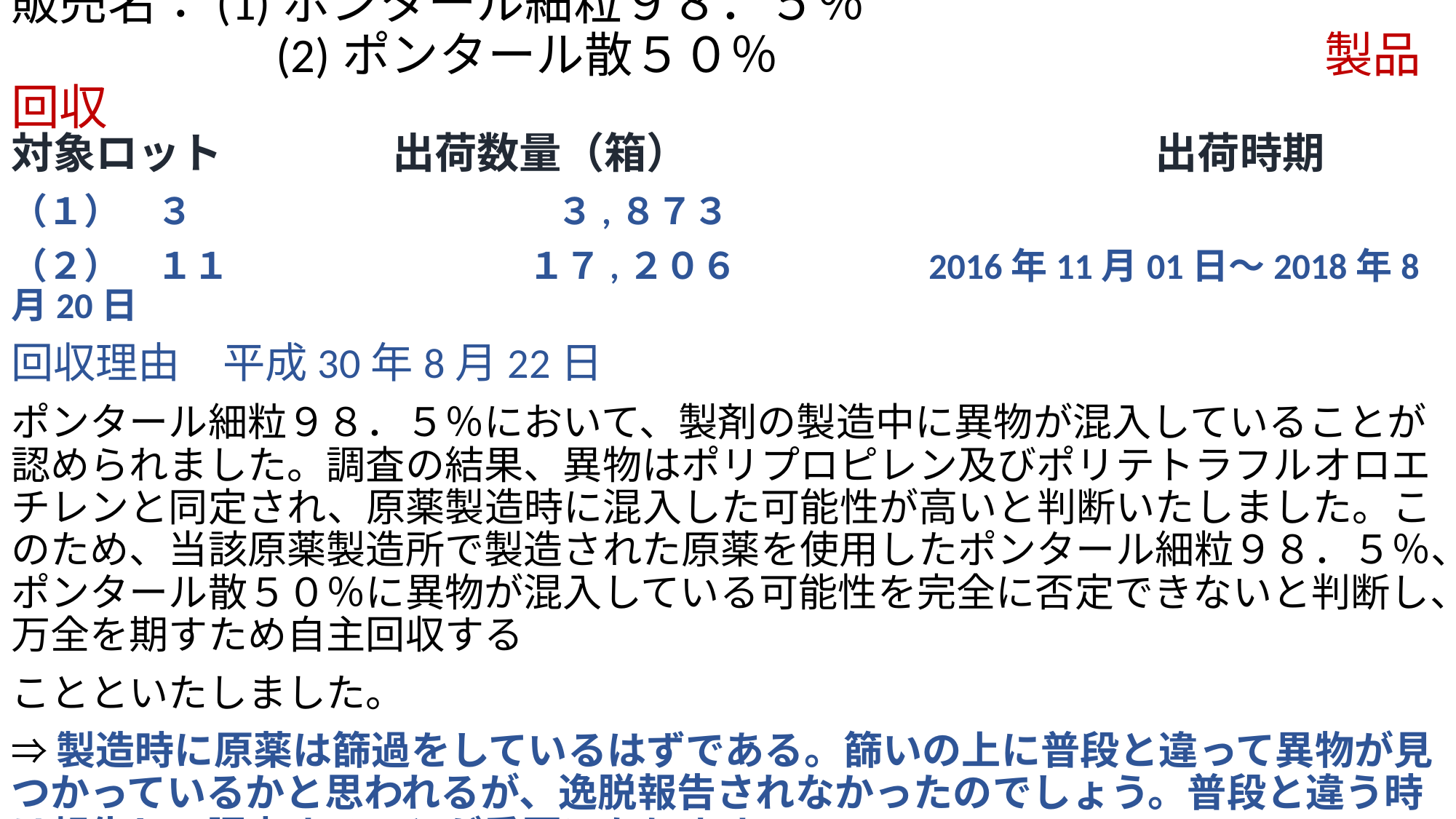

# 販売名：(1)ポンタール細粒９８．５％ 　　　　 　(2)ポンタール散５０％ 　　　　　　　　　　　製品回収
対象ロット　　　　出荷数量（箱）　　　　　　　　　　　出荷時期
（１）　３　　　　　　　　　　３,８７３
（２）　１１　　　　　　　　 １７,２０６　　　         2016年11月01日～2018年8月20日
回収理由　平成30年8月22日
ポンタール細粒９８．５％において、製剤の製造中に異物が混入していることが認められました。調査の結果、異物はポリプロピレン及びポリテトラフルオロエチレンと同定され、原薬製造時に混入した可能性が高いと判断いたしました。このため、当該原薬製造所で製造された原薬を使用したポンタール細粒９８．５％、ポンタール散５０％に異物が混入している可能性を完全に否定できないと判断し、万全を期すため自主回収する
ことといたしました。
⇒製造時に原薬は篩過をしているはずである。篩いの上に普段と違って異物が見つかっているかと思われるが、逸脱報告されなかったのでしょう。普段と違う時は報告して調査することが重要になります。